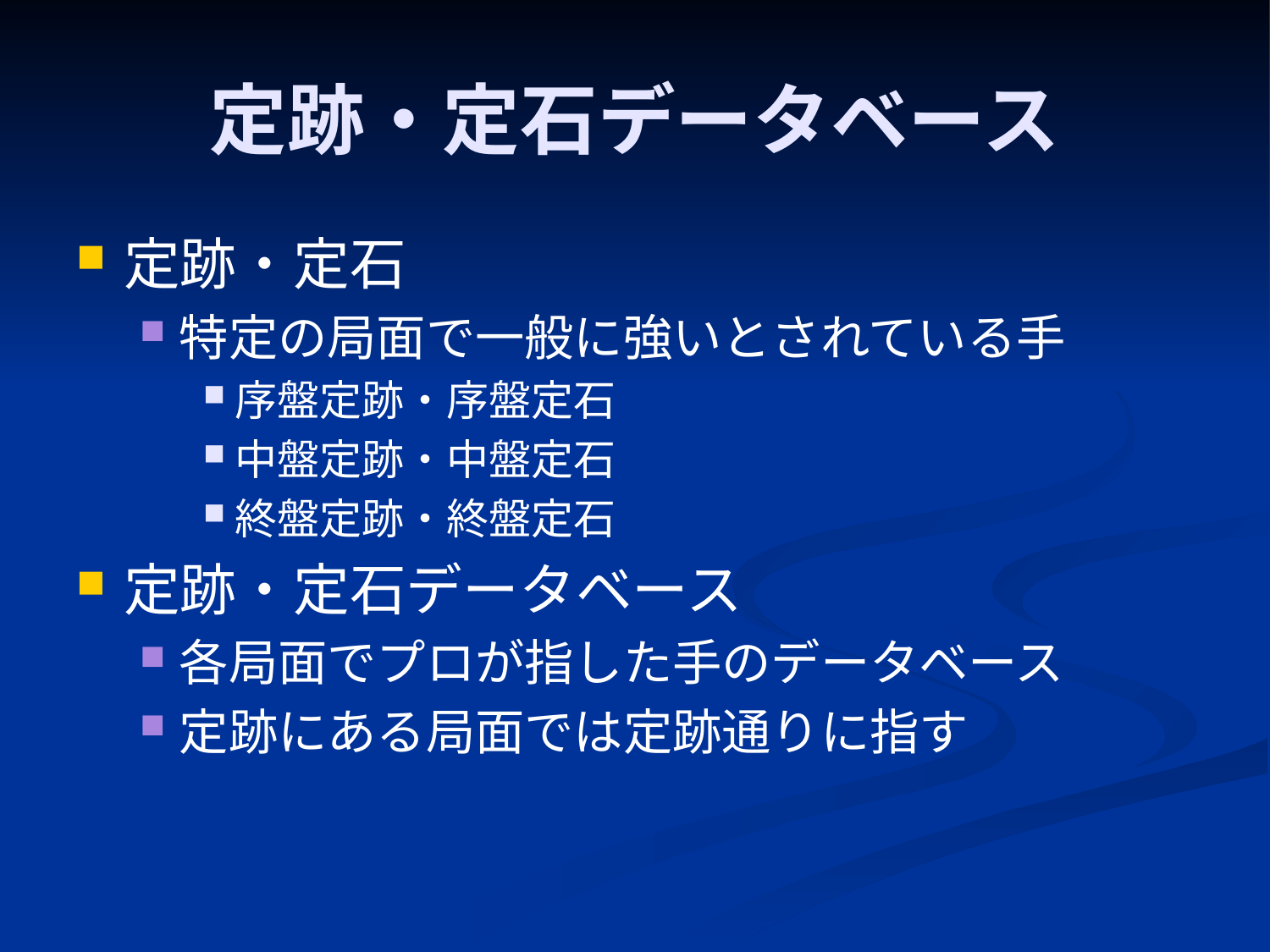

# 定跡・定石データベース
定跡・定石
特定の局面で一般に強いとされている手
序盤定跡・序盤定石
中盤定跡・中盤定石
終盤定跡・終盤定石
定跡・定石データベース
各局面でプロが指した手のデータベース
定跡にある局面では定跡通りに指す